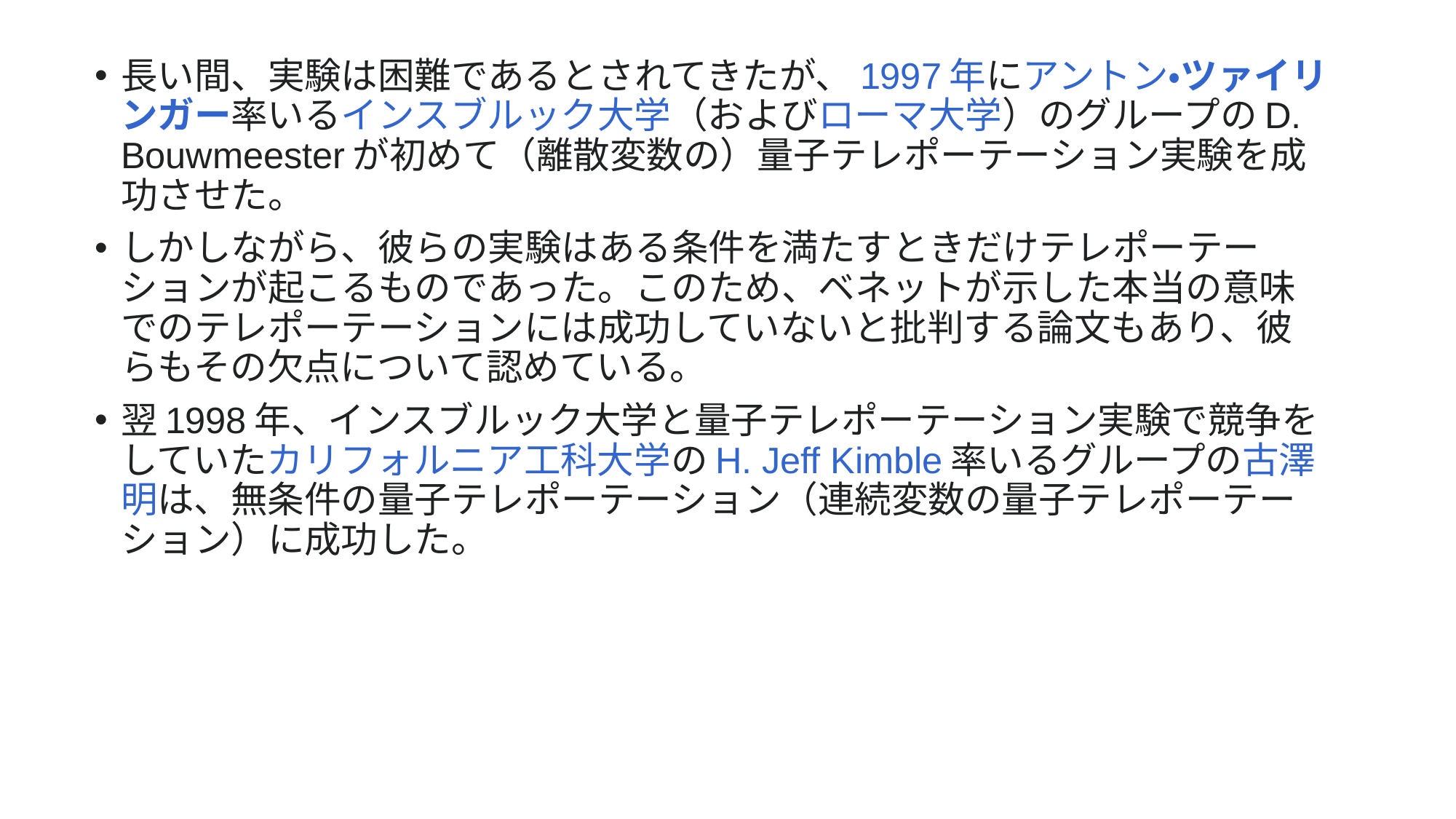

長い間、実験は困難であるとされてきたが、1997年にアントン・ツァイリンガー率いるインスブルック大学（およびローマ大学）のグループのD. Bouwmeesterが初めて（離散変数の）量子テレポーテーション実験を成功させた。
しかしながら、彼らの実験はある条件を満たすときだけテレポーテーションが起こるものであった。このため、ベネットが示した本当の意味でのテレポーテーションには成功していないと批判する論文もあり、彼らもその欠点について認めている。
翌1998年、インスブルック大学と量子テレポーテーション実験で競争をしていたカリフォルニア工科大学のH. Jeff Kimble率いるグループの古澤明は、無条件の量子テレポーテーション（連続変数の量子テレポーテーション）に成功した。